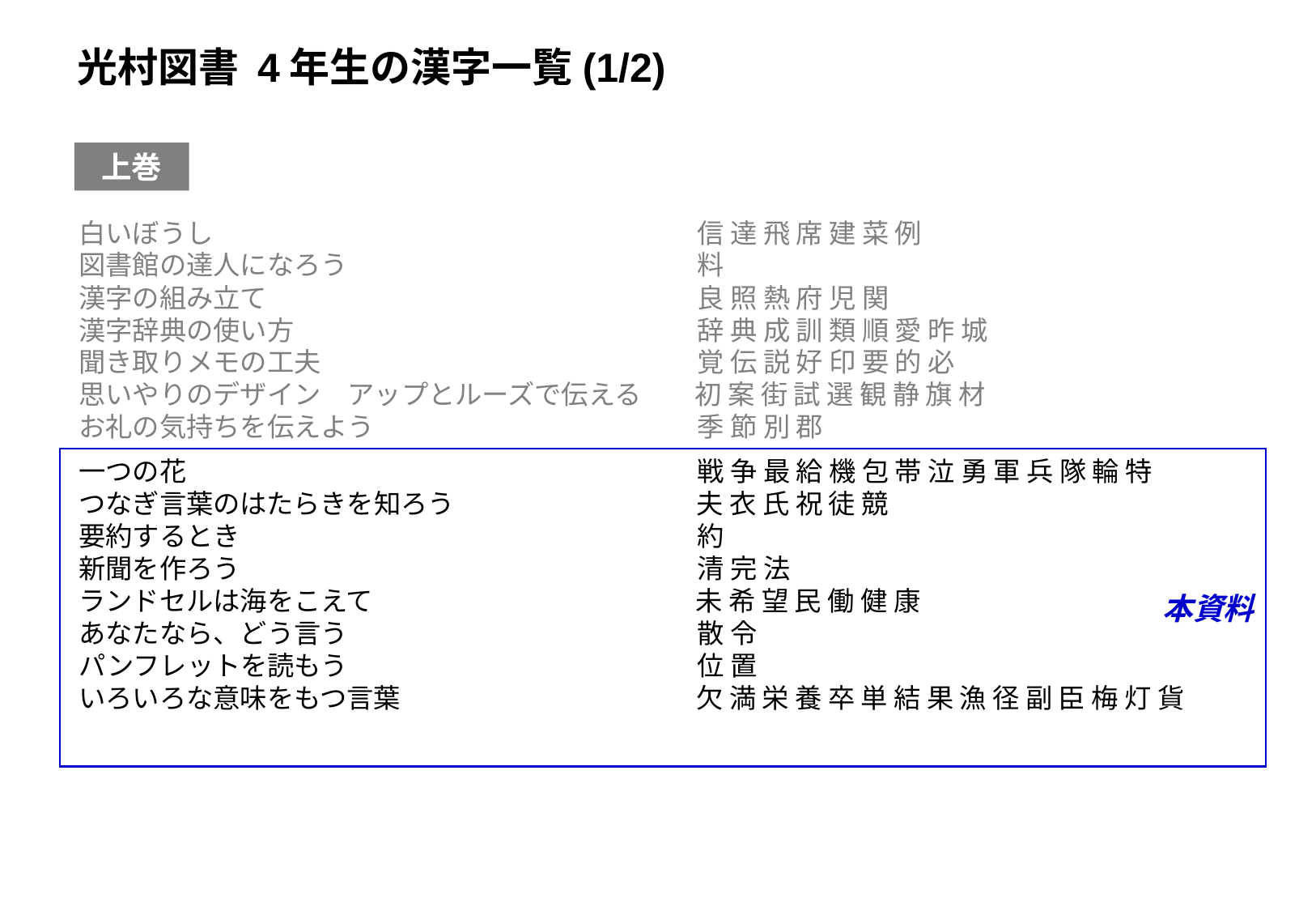

光村図書 4年生の漢字一覧(1/2)
上巻
白いぼうし　　　　　　　　　　　　　　　　　　信 達 飛 席 建 菜 例
図書館の達人になろう　　　　　　　　　　　　　料
漢字の組み立て　　　　　　　　　　　　　　　　良 照 熱 府 児 関
漢字辞典の使い方　　　　　　　　　　　　　　　辞 典 成 訓 類 順 愛 昨 城
聞き取りメモの工夫　　　　　　　　　　　　　　覚 伝 説 好 印 要 的 必
思いやりのデザイン　アップとルーズで伝える　　初 案 街 試 選 観 静 旗 材
お礼の気持ちを伝えよう　　　　　　　　　　　　季 節 別 郡

一つの花　　　　　　　　　　　　　　　　　　　戦 争 最 給 機 包 帯 泣 勇 軍 兵 隊 輪 特
つなぎ言葉のはたらきを知ろう　　　　　　　　　夫 衣 氏 祝 徒 競
要約するとき　　　　　　　　　　　　　　　　　約
新聞を作ろう　　　　　　　　　　　　　　　　　清 完 法
ランドセルは海をこえて　　　　　　　　　　　　未 希 望 民 働 健 康
あなたなら、どう言う　　　　　　　　　　　　　散 令
パンフレットを読もう　　　　　　　　　　　　　位 置
いろいろな意味をもつ言葉　　　　　　　　　　　欠 満 栄 養 卒 単 結 果 漁 径 副 臣 梅 灯 貨
本資料